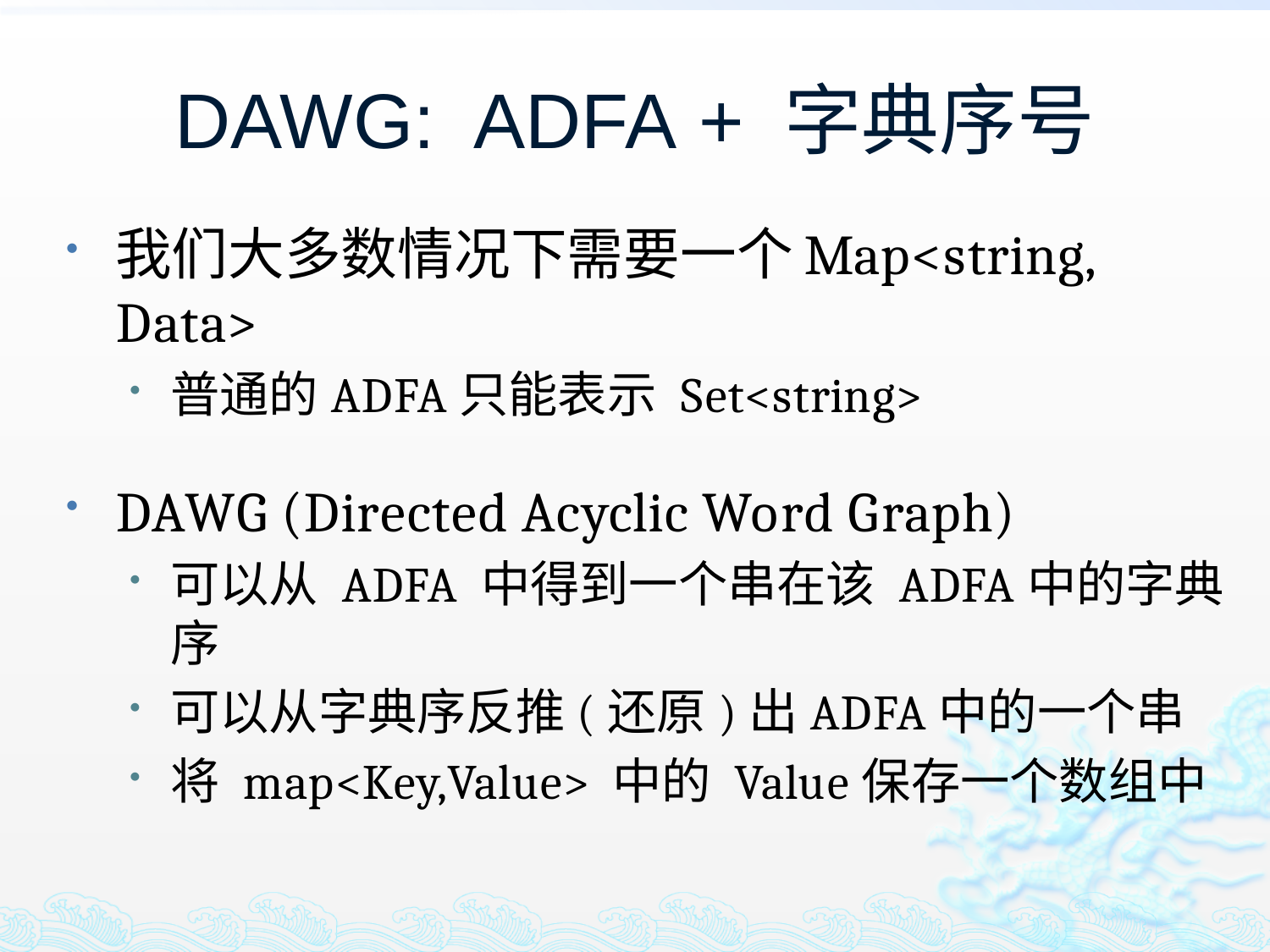

# DAWG:  ADFA + 字典序号
我们大多数情况下需要一个Map<string, Data>
普通的ADFA只能表示 Set<string>
DAWG (Directed Acyclic Word Graph)
可以从 ADFA 中得到一个串在该 ADFA中的字典序
可以从字典序反推(还原)出ADFA中的一个串
将 map<Key,Value> 中的 Value保存一个数组中